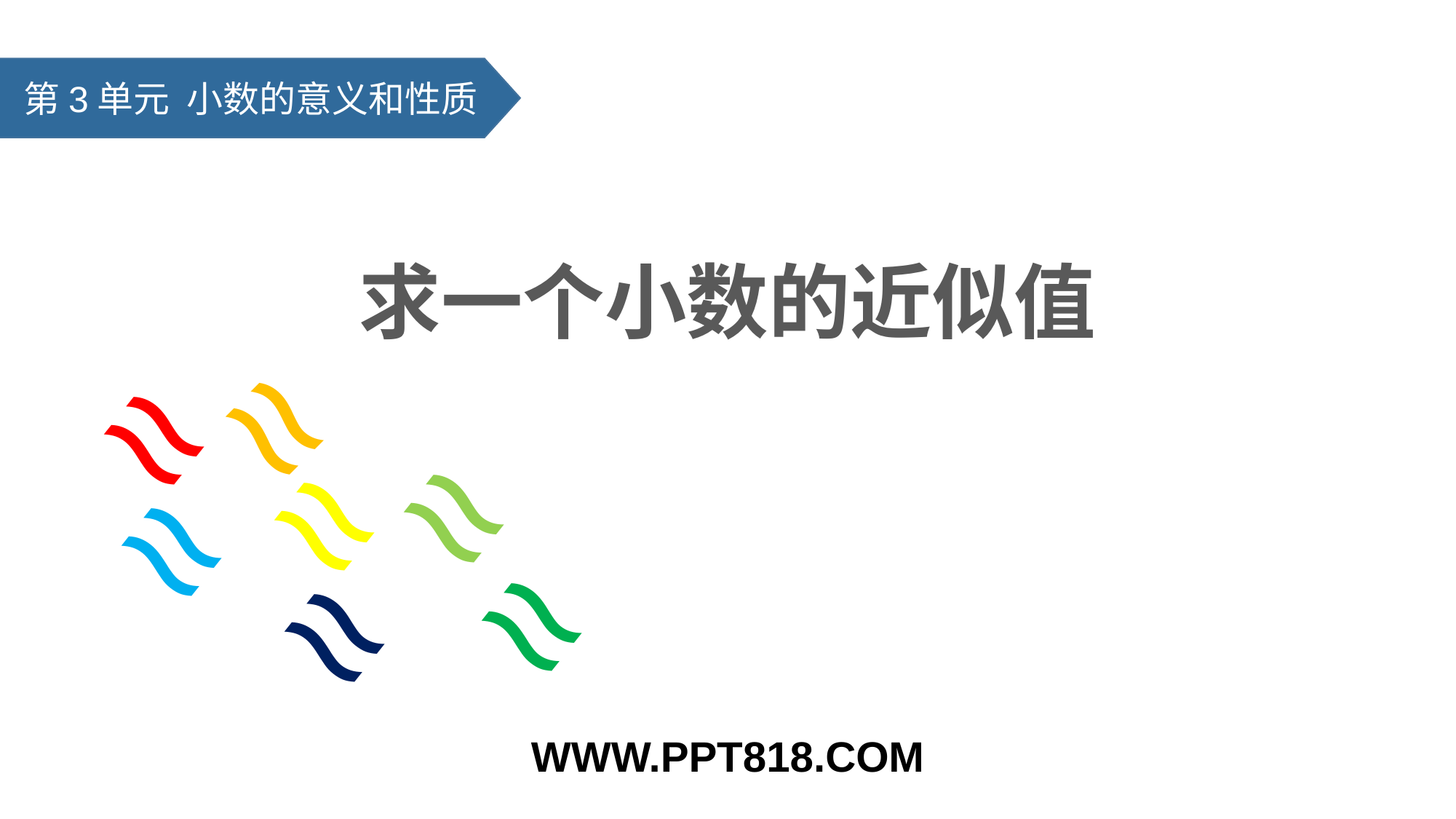

第3单元  小数的意义和性质
求一个小数的近似值
≈
≈
≈
≈
≈
≈
≈
WWW.PPT818.COM